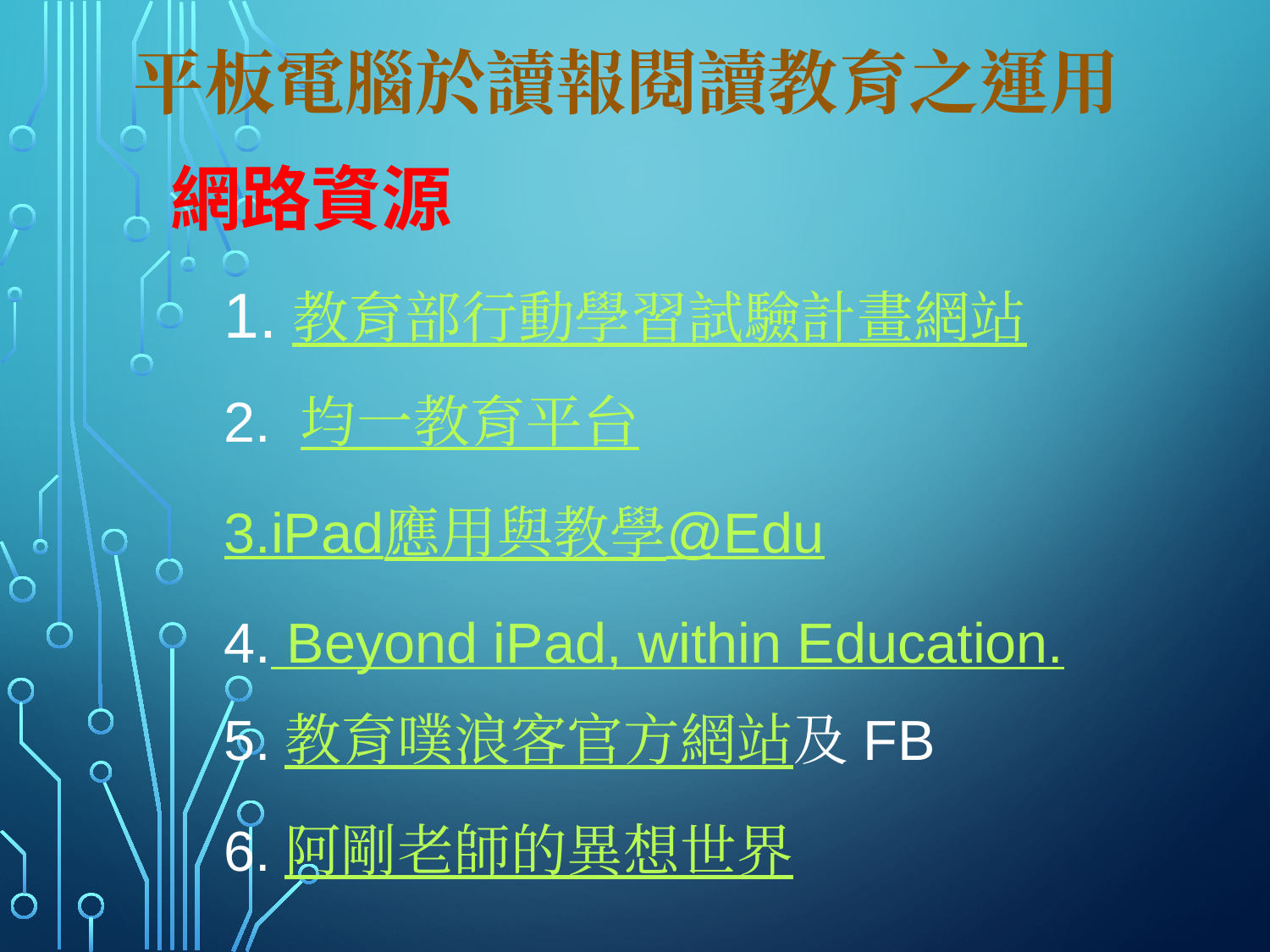

# 平板電腦於讀報閱讀教育之運用
網路資源
1.教育部行動學習試驗計畫網站

2. 均一教育平台

3.iPad應用與教學@Edu

4. Beyond iPad, within Education.

5.教育噗浪客官方網站及FB

6.阿剛老師的異想世界